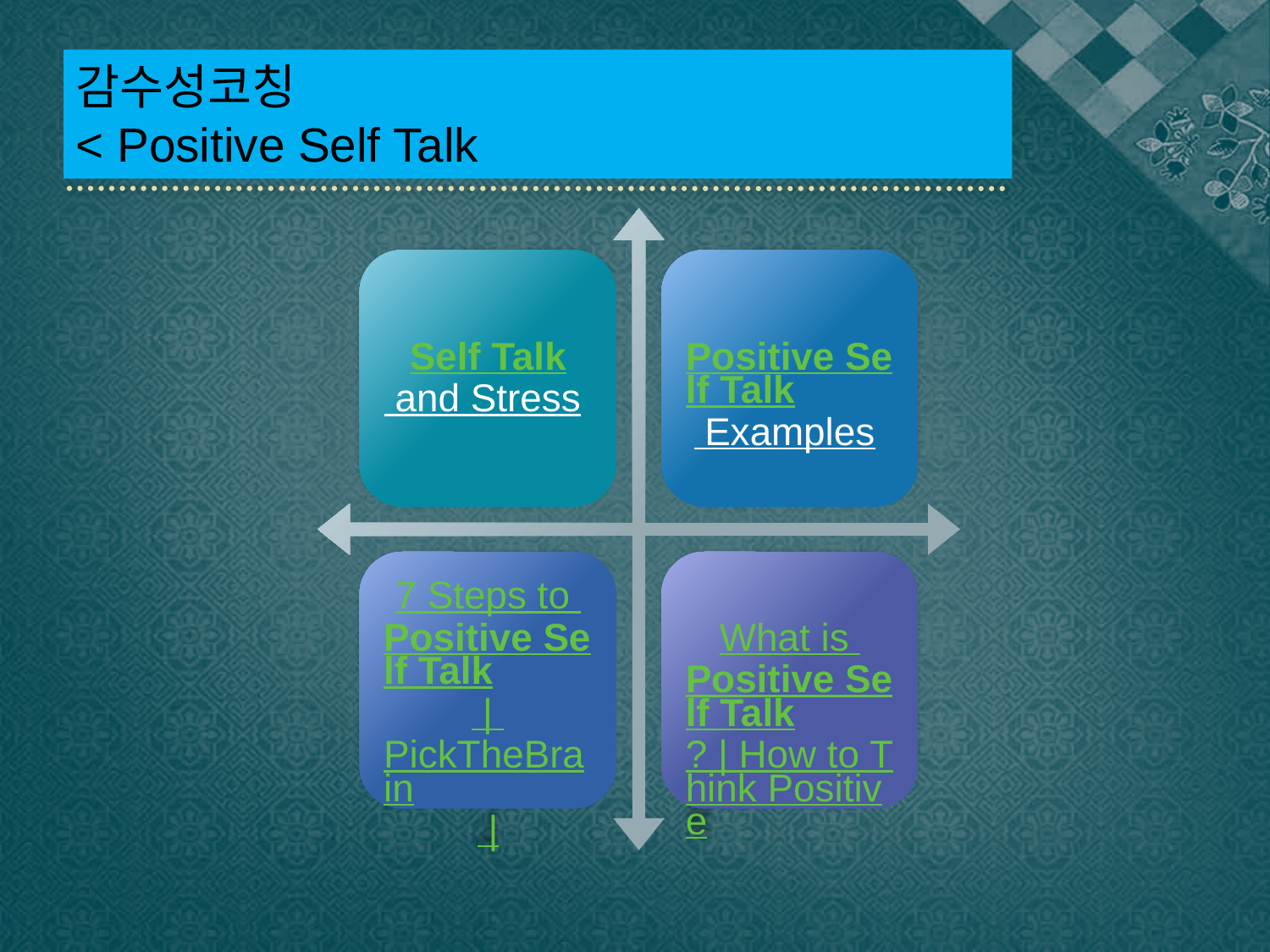

# 감수성코칭 < Positive Self Talk
Self Talk and Stress
Positive Self Talk Examples
7 Steps to Positive Self Talk | PickTheBrain |
What is Positive Self Talk? | How to Think Positive